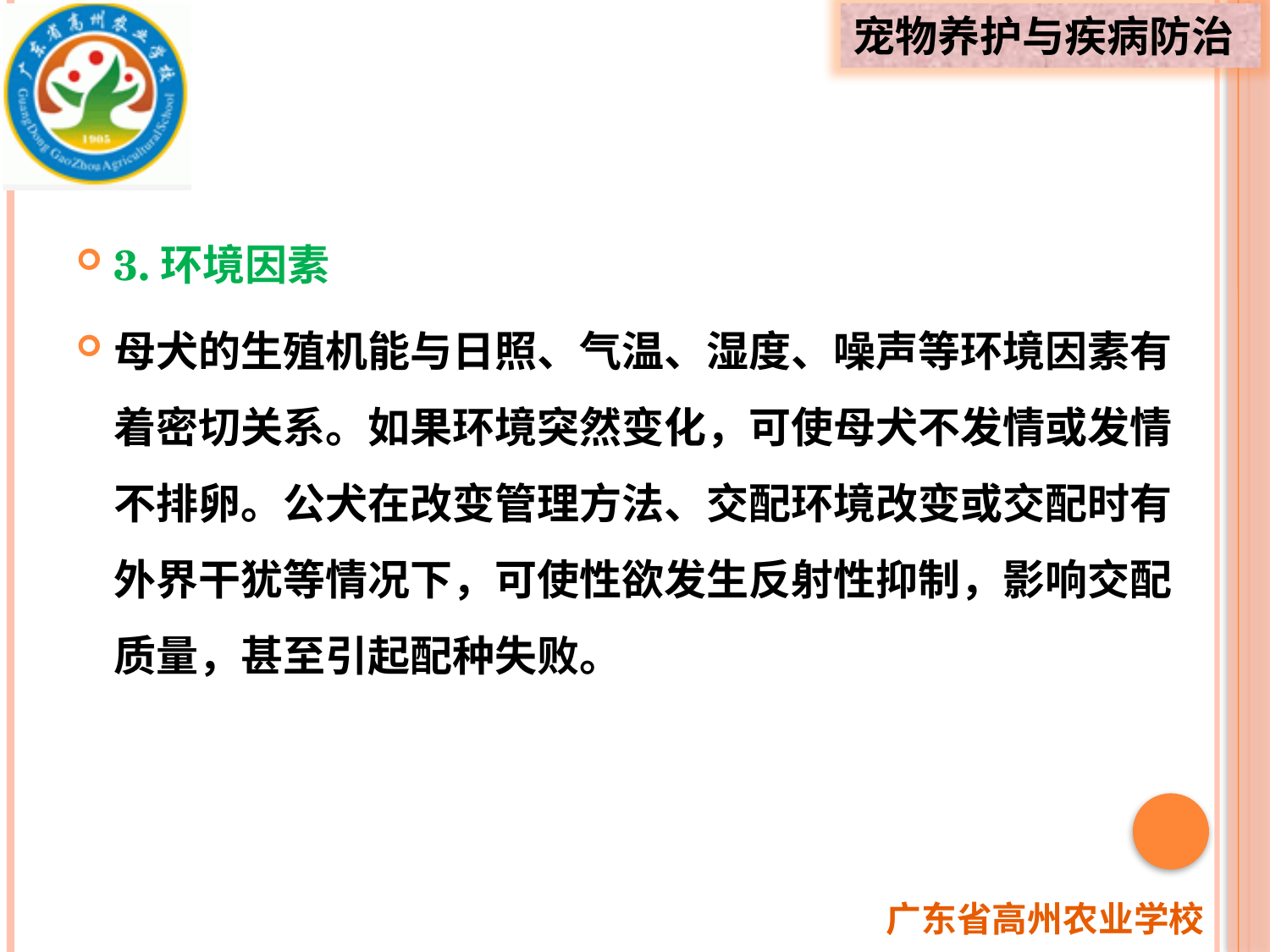

3.环境因素
母犬的生殖机能与日照、气温、湿度、噪声等环境因素有着密切关系。如果环境突然变化，可使母犬不发情或发情不排卵。公犬在改变管理方法、交配环境改变或交配时有外界干犹等情况下，可使性欲发生反射性抑制，影响交配质量，甚至引起配种失败。